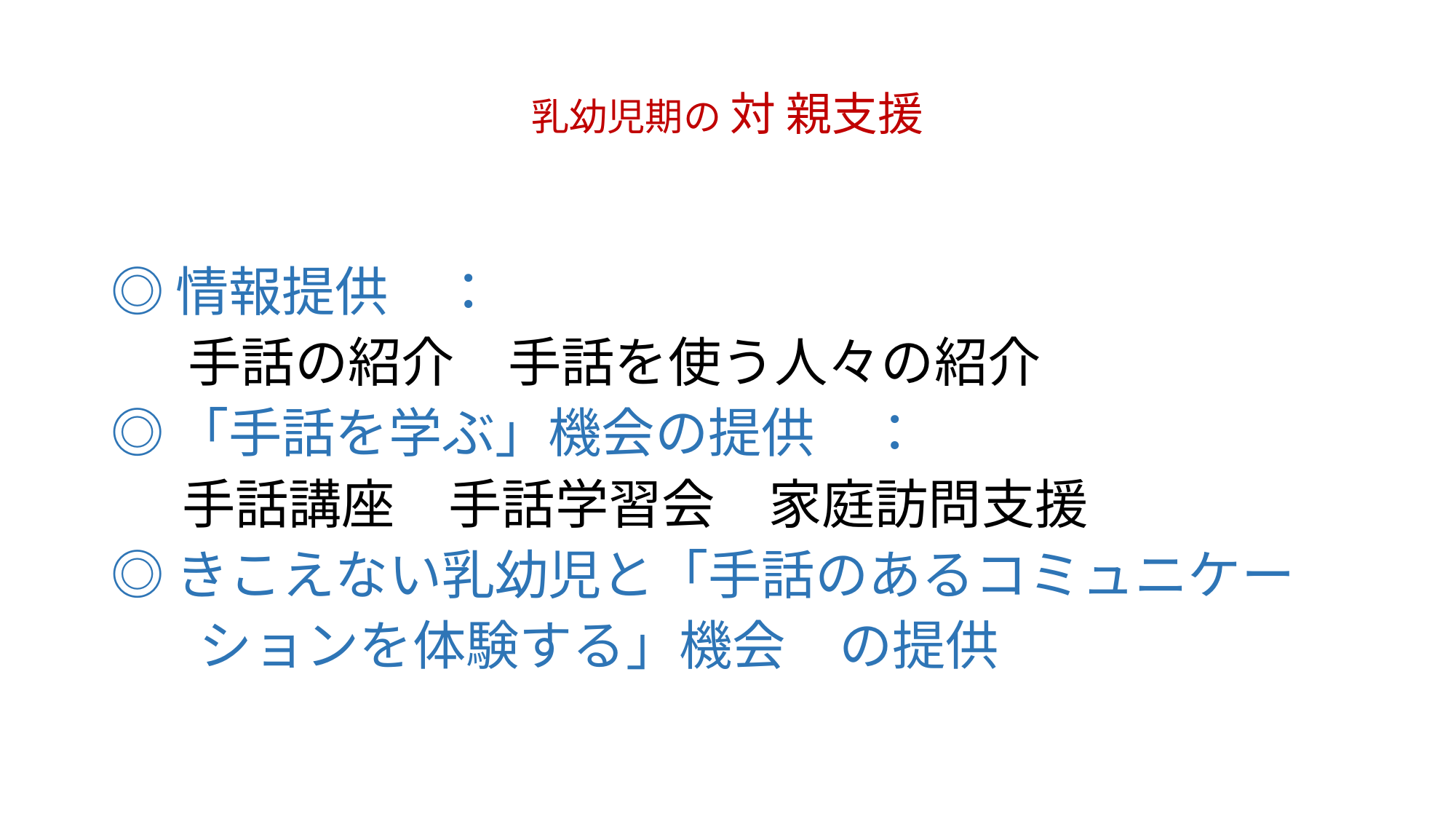

# 乳幼児期の 対 親支援
◎情報提供　：
　  手話の紹介　手話を使う人々の紹介
◎「手話を学ぶ」機会の提供　：
     手話講座　手話学習会　家庭訪問支援
◎きこえない乳幼児と「手話のあるコミュニケー
  　ションを体験する」機会　の提供